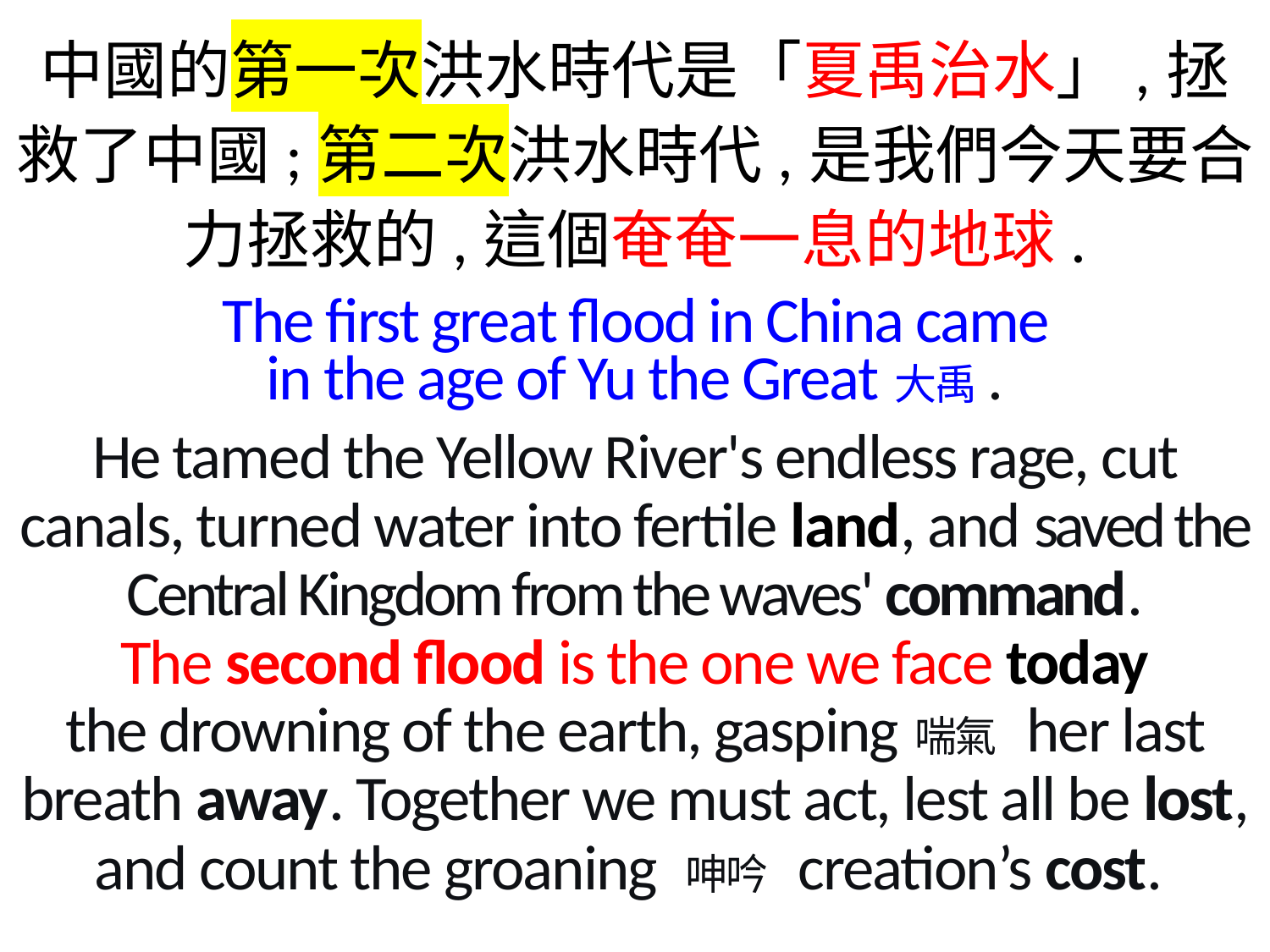

中國的第一次洪水時代是「夏禹治水」,拯救了中國;第二次洪水時代,是我們今天要合力拯救的,這個奄奄一息的地球.
 The first great flood in China came
in the age of Yu the Great大禹.
He tamed the Yellow River's endless rage, cut canals, turned water into fertile land, and saved the Central Kingdom from the waves' command.
The second flood is the one we face today
the drowning of the earth, gasping喘氣 her last breath away. Together we must act, lest all be lost, and count the groaning 呻吟 creation’s cost.